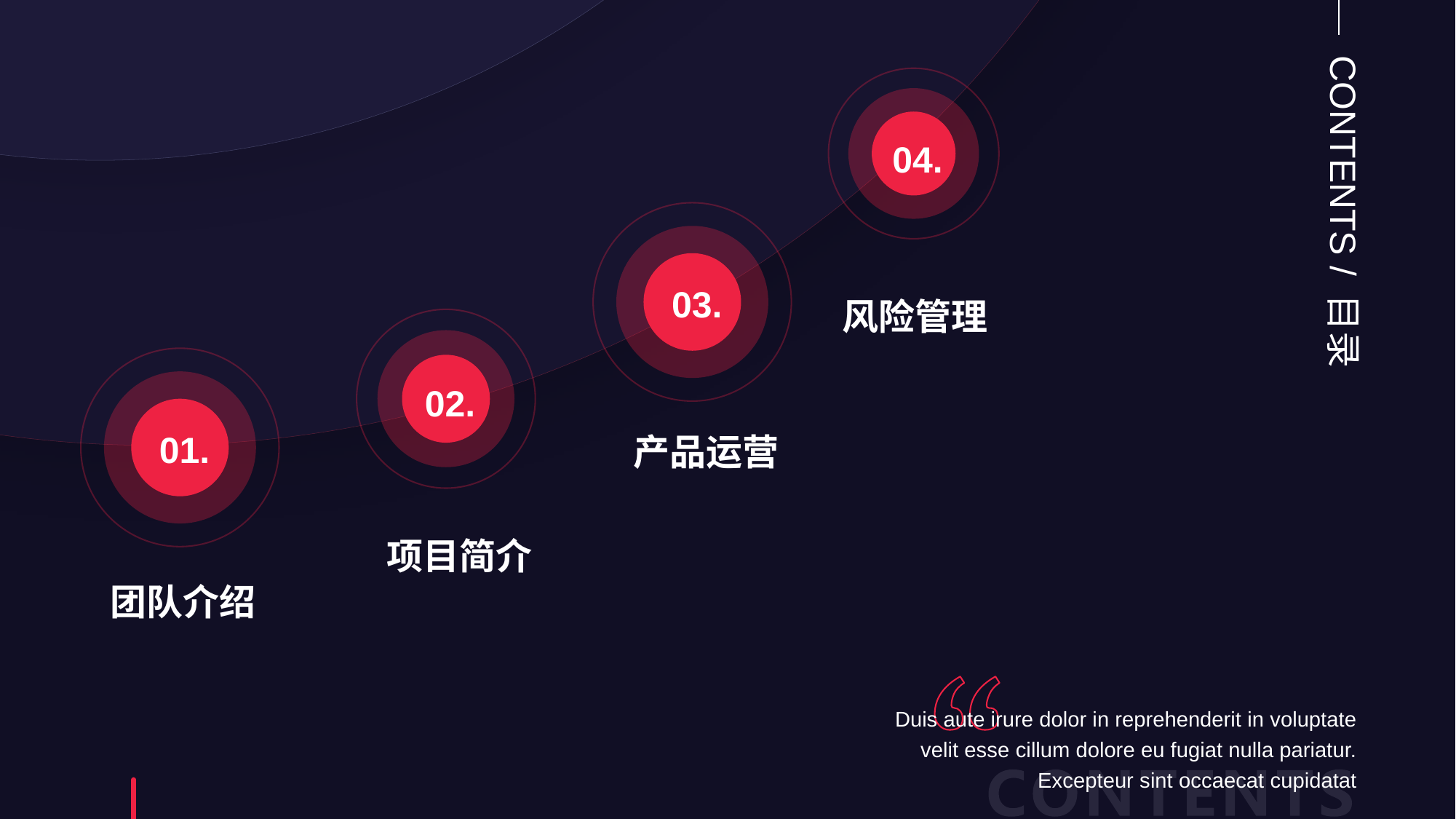

CONTENTS / 目录

04.

03.
风险管理

02.

01.
产品运营
项目简介
团队介绍

Duis aute irure dolor in reprehenderit in voluptate velit esse cillum dolore eu fugiat nulla pariatur. Excepteur sint occaecat cupidatat